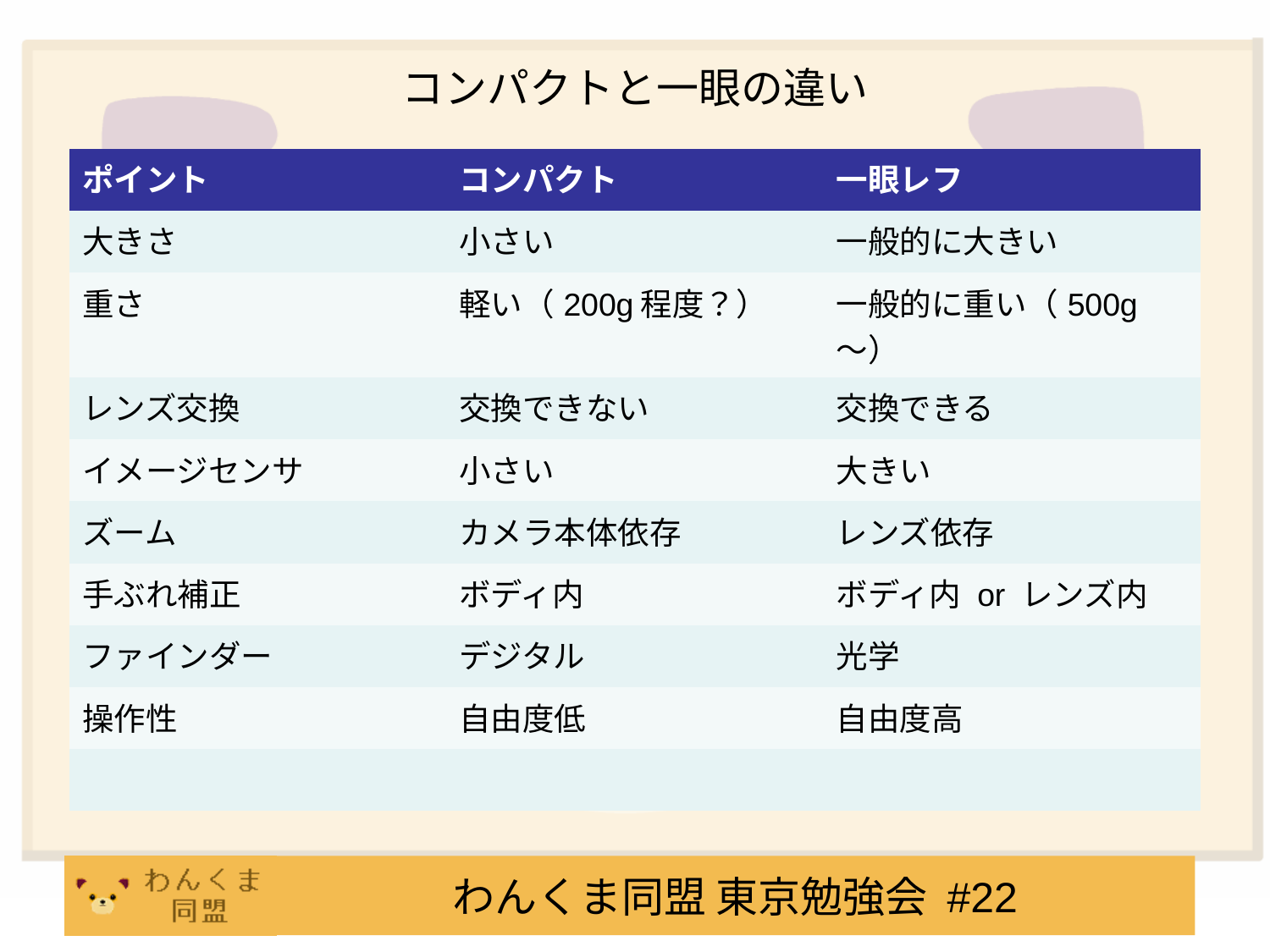

# コンパクトと一眼の違い
| ポイント | コンパクト | 一眼レフ |
| --- | --- | --- |
| 大きさ | 小さい | 一般的に大きい |
| 重さ | 軽い（200g程度？） | 一般的に重い（500g～） |
| レンズ交換 | 交換できない | 交換できる |
| イメージセンサ | 小さい | 大きい |
| ズーム | カメラ本体依存 | レンズ依存 |
| 手ぶれ補正 | ボディ内 | ボディ内 or レンズ内 |
| ファインダー | デジタル | 光学 |
| 操作性 | 自由度低 | 自由度高 |
|  |  |  |